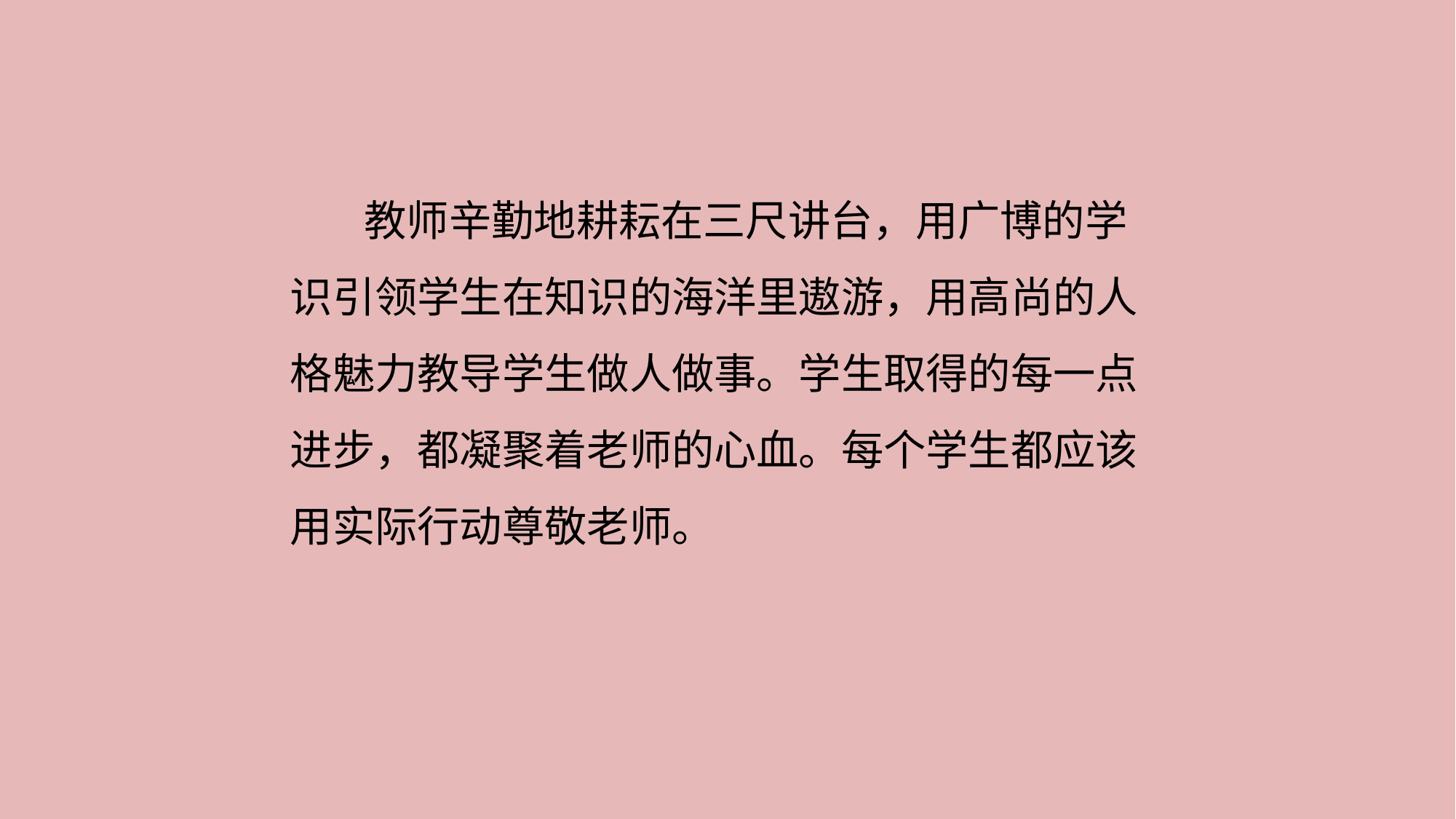

教师辛勤地耕耘在三尺讲台，用广博的学识引领学生在知识的海洋里遨游，用高尚的人格魅力教导学生做人做事。学生取得的每一点进步，都凝聚着老师的心血。每个学生都应该用实际行动尊敬老师。